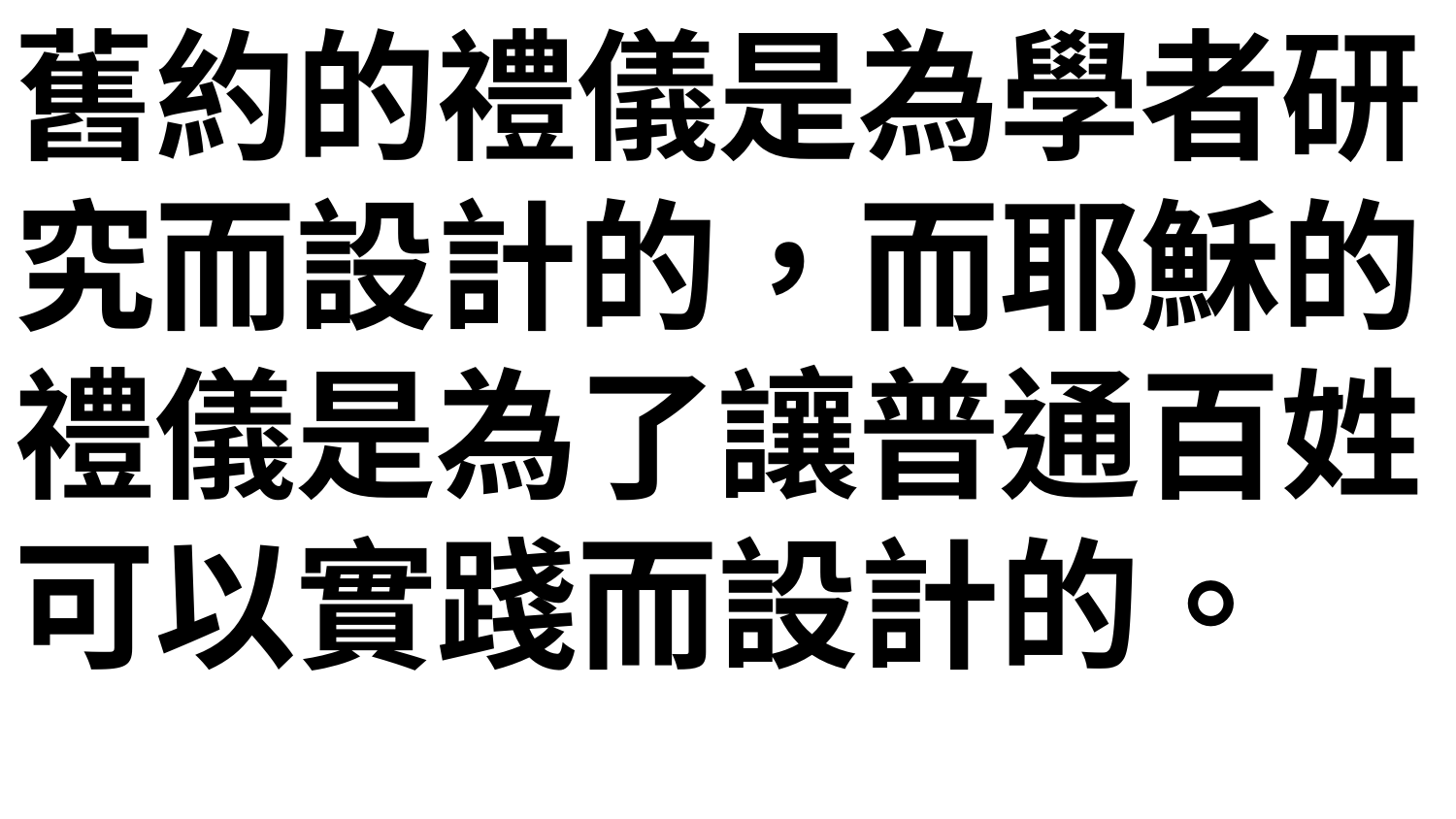

舊約的禮儀是為學者研究而設計的，而耶穌的禮儀是為了讓普通百姓可以實踐而設計的。